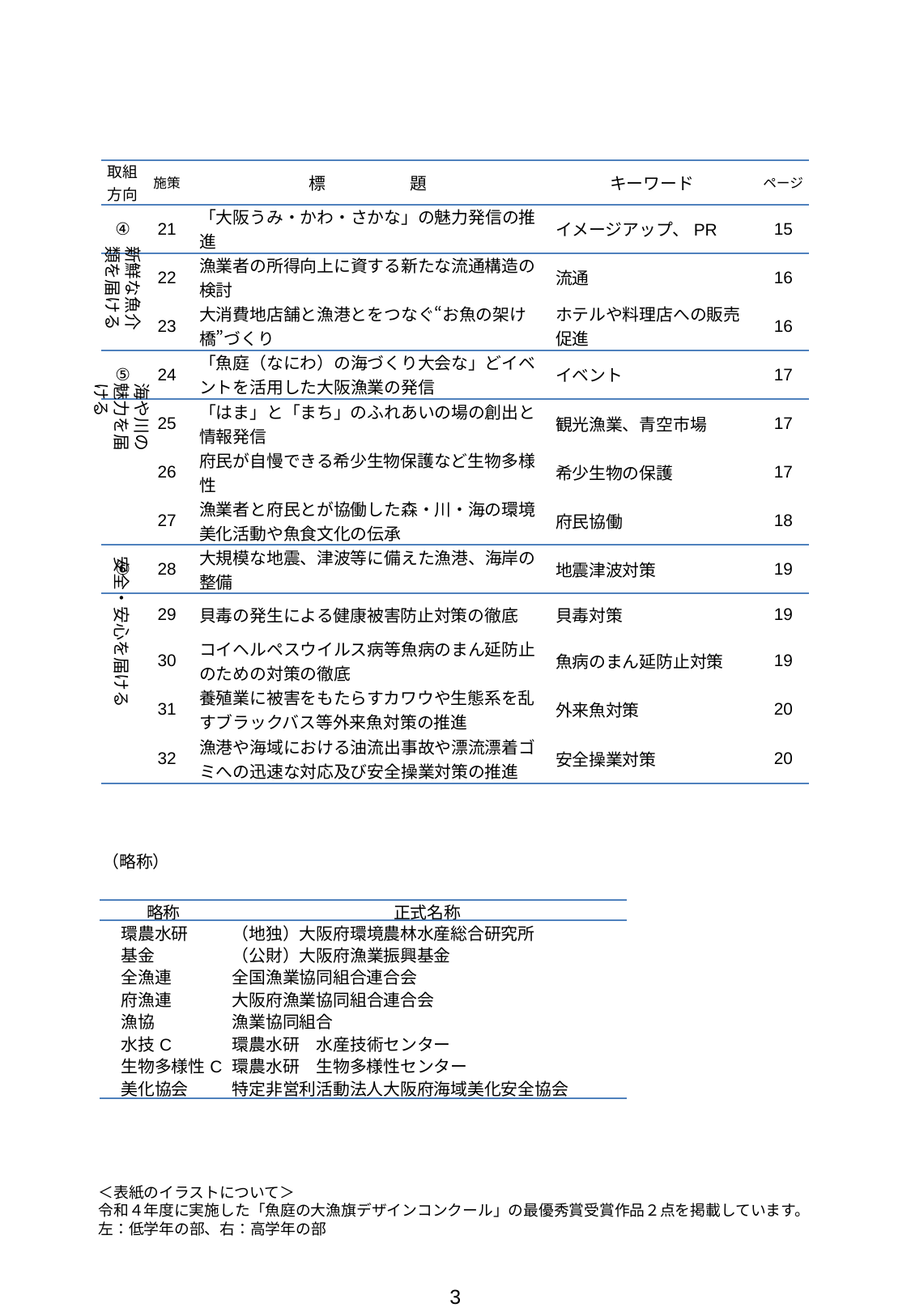

| 取組方向 | 施策 | 標　　　　　題 | キーワード | ページ |
| --- | --- | --- | --- | --- |
| ④ | 21 | 「大阪うみ・かわ・さかな」の魅力発信の推進 | イメージアップ、PR | 15 |
|  | 22 | 漁業者の所得向上に資する新たな流通構造の検討 | 流通 | 16 |
|  | 23 | 大消費地店舗と漁港とをつなぐ“お魚の架け橋”づくり | ホテルや料理店への販売促進 | 16 |
| ⑤ | 24 | 「魚庭（なにわ）の海づくり大会な」どイベントを活用した大阪漁業の発信 | イベント | 17 |
|  | 25 | 「はま」と「まち」のふれあいの場の創出と情報発信 | 観光漁業、青空市場 | 17 |
|  | 26 | 府民が自慢できる希少生物保護など生物多様性 | 希少生物の保護 | 17 |
|  | 27 | 漁業者と府民とが協働した森・川・海の環境美化活動や魚食文化の伝承 | 府民協働 | 18 |
| ⑥ | 28 | 大規模な地震、津波等に備えた漁港、海岸の整備 | 地震津波対策 | 19 |
|  | 29 | 貝毒の発生による健康被害防止対策の徹底 | 貝毒対策 | 19 |
|  | 30 | コイヘルペスウイルス病等魚病のまん延防止のための対策の徹底 | 魚病のまん延防止対策 | 19 |
|  | 31 | 養殖業に被害をもたらすカワウや生態系を乱すブラックバス等外来魚対策の推進 | 外来魚対策 | 20 |
|  | 32 | 漁港や海域における油流出事故や漂流漂着ゴミへの迅速な対応及び安全操業対策の推進 | 安全操業対策 | 20 |
新鮮な魚介
類を届ける
海や川の魅力を届ける
安全・安心を届ける
（略称）
| 略称 | 正式名称 |
| --- | --- |
| 環農水研 | （地独）大阪府環境農林水産総合研究所 |
| 基金 | （公財）大阪府漁業振興基金 |
| 全漁連 | 全国漁業協同組合連合会 |
| 府漁連 | 大阪府漁業協同組合連合会 |
| 漁協 | 漁業協同組合 |
| 水技C | 環農水研　水産技術センター |
| 生物多様性C | 環農水研　生物多様性センター |
| 美化協会 | 特定非営利活動法人大阪府海域美化安全協会 |
＜表紙のイラストについて＞
令和４年度に実施した「魚庭の大漁旗デザインコンクール」の最優秀賞受賞作品２点を掲載しています。
左：低学年の部、右：高学年の部
3